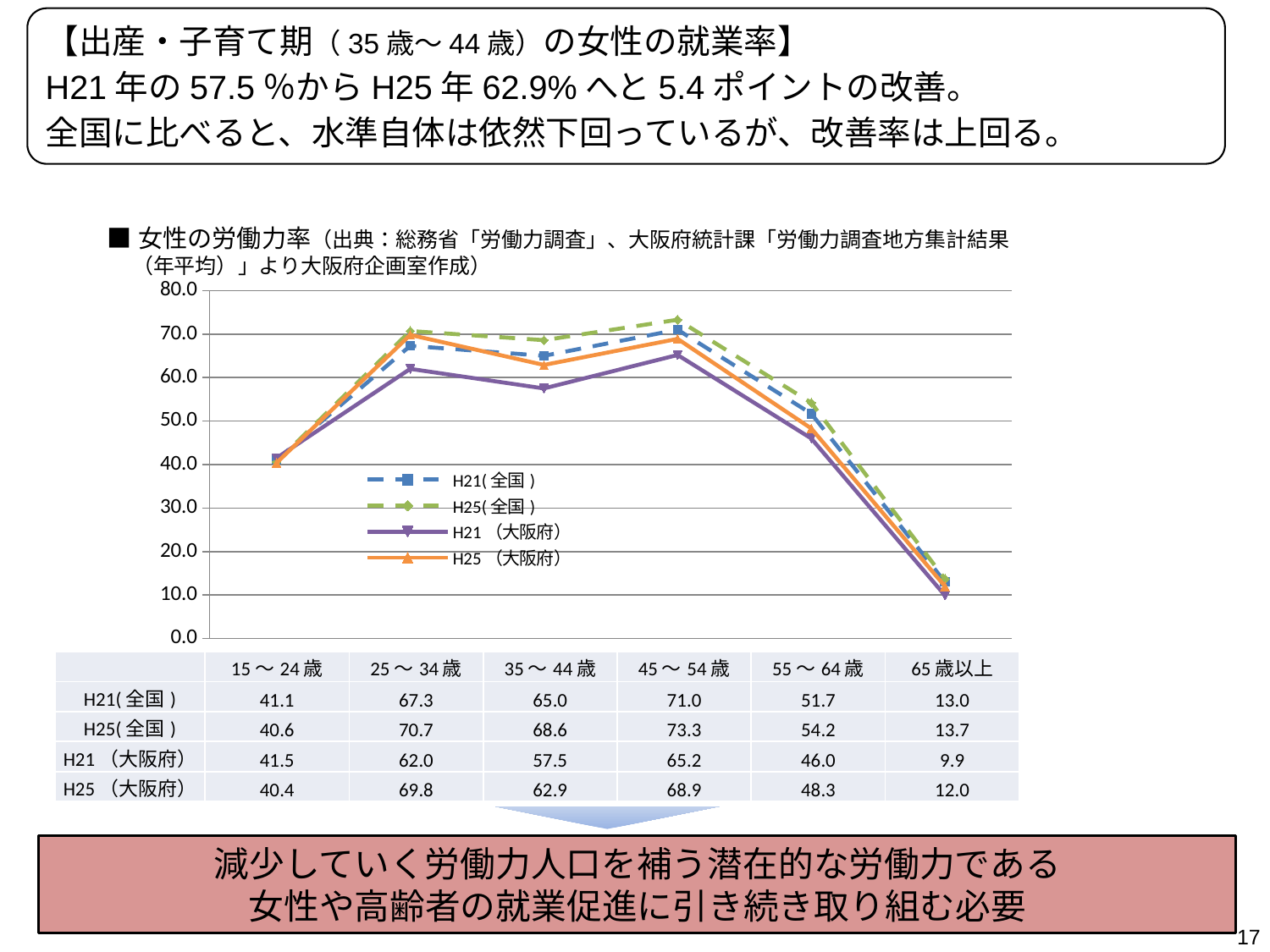

【出産・子育て期（35歳～44歳）の女性の就業率】
H21年の57.5％からH25年62.9%へと5.4ポイントの改善。
全国に比べると、水準自体は依然下回っているが、改善率は上回る。
■女性の労働力率（出典：総務省「労働力調査」、大阪府統計課「労働力調査地方集計結果（年平均）」より大阪府企画室作成）

### Chart

| Category | H21(全国) | H25(全国) | H21（大阪府） | H25（大阪府） |
|---|---|---|---|---|
| 15～24歳 | 41.1 | 40.6 | 41.5 | 40.4 |
| 25～34歳 | 67.3 | 70.7 | 62.0 | 69.8 |
| 35～44歳 | 65.0 | 68.6 | 57.5 | 62.9 |
| 45～54歳 | 71.0 | 73.3 | 65.2 | 68.9 |
| 55～64歳 | 51.7 | 54.2 | 46.0 | 48.3 |
| 65歳以上 | 13.0 | 13.7 | 9.9 | 12.0 |
|  | 15～24歳 | 25～34歳 | 35～44歳 | 45～54歳 | 55～64歳 | 65歳以上 |
| --- | --- | --- | --- | --- | --- | --- |
| H21(全国) | 41.1 | 67.3 | 65.0 | 71.0 | 51.7 | 13.0 |
| H25(全国) | 40.6 | 70.7 | 68.6 | 73.3 | 54.2 | 13.7 |
| H21（大阪府） | 41.5 | 62.0 | 57.5 | 65.2 | 46.0 | 9.9 |
| H25（大阪府） | 40.4 | 69.8 | 62.9 | 68.9 | 48.3 | 12.0 |

減少していく労働力人口を補う潜在的な労働力である
女性や高齢者の就業促進に引き続き取り組む必要
17